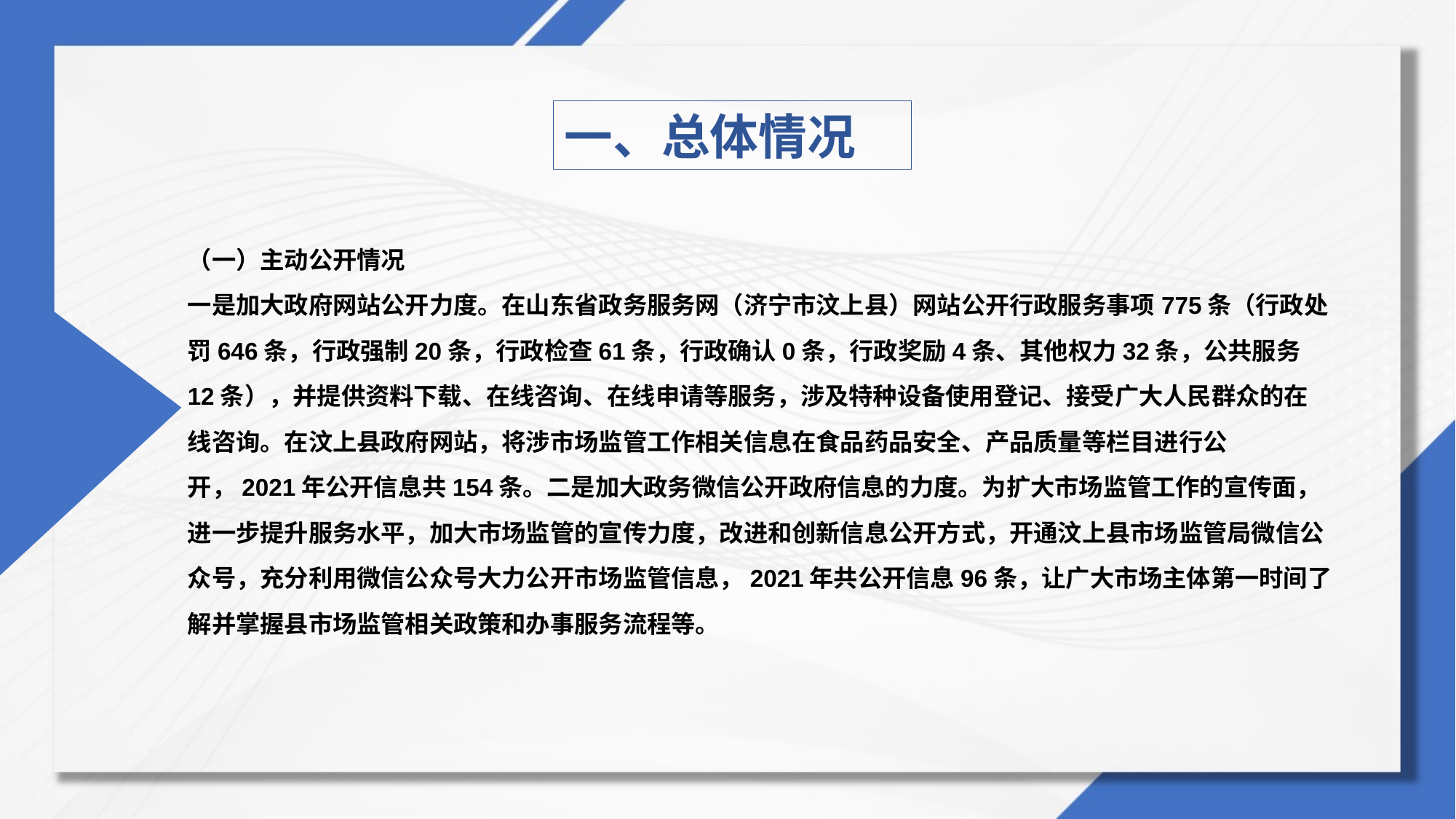

一、总体情况
（一）主动公开情况
一是加大政府网站公开力度。在山东省政务服务网（济宁市汶上县）网站公开行政服务事项775条（行政处罚646条，行政强制20条，行政检查61条，行政确认0条，行政奖励4条、其他权力32条，公共服务12条），并提供资料下载、在线咨询、在线申请等服务，涉及特种设备使用登记、接受广大人民群众的在线咨询。在汶上县政府网站，将涉市场监管工作相关信息在食品药品安全、产品质量等栏目进行公开，2021年公开信息共154条。二是加大政务微信公开政府信息的力度。为扩大市场监管工作的宣传面，进一步提升服务水平，加大市场监管的宣传力度，改进和创新信息公开方式，开通汶上县市场监管局微信公众号，充分利用微信公众号大力公开市场监管信息，2021年共公开信息96条，让广大市场主体第一时间了解并掌握县市场监管相关政策和办事服务流程等。